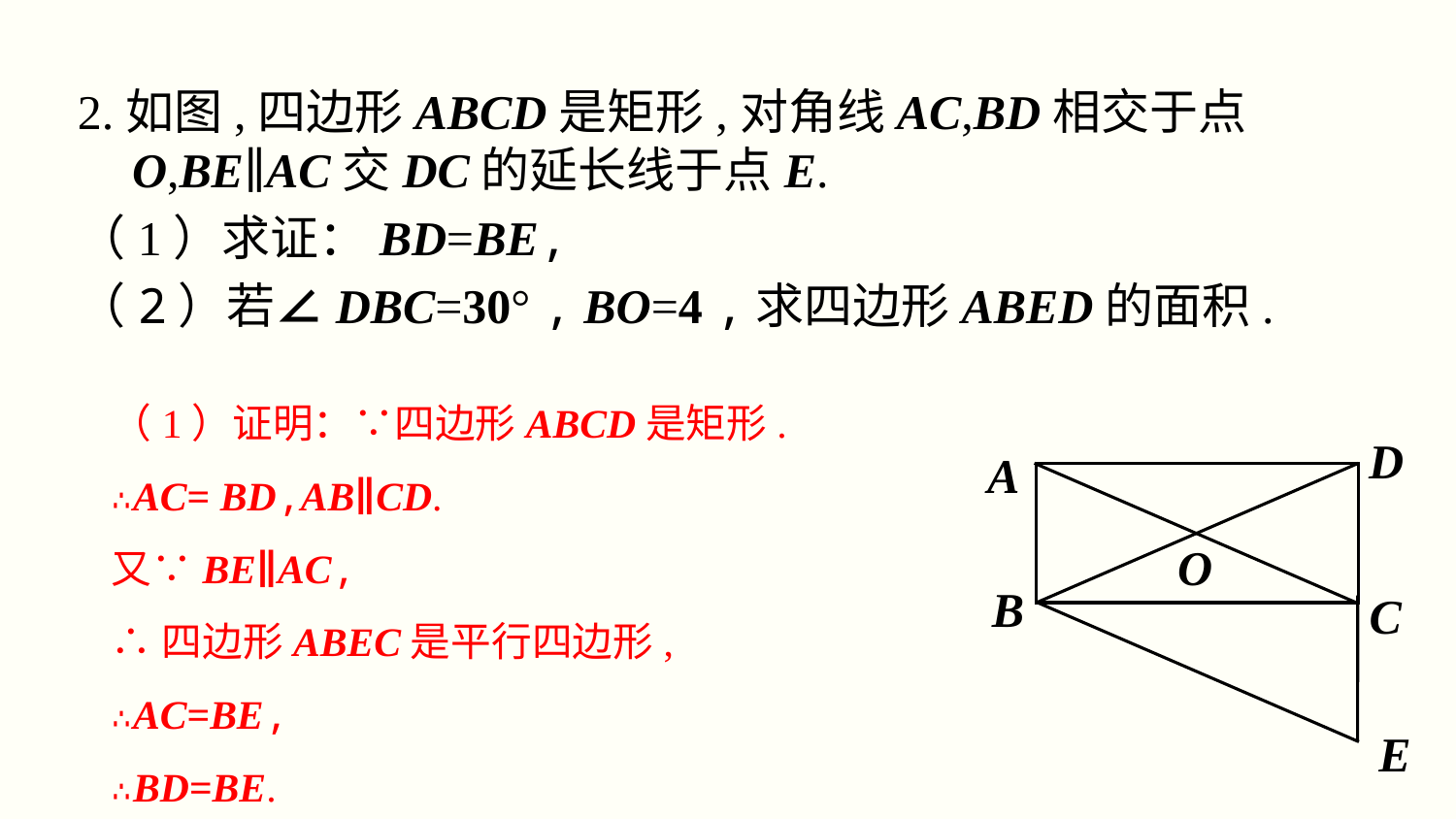

2.如图,四边形ABCD是矩形,对角线AC,BD相交于点O,BE∥AC交DC的延长线于点E.
（1）求证：BD=BE,
（2）若∠DBC=30° , BO=4 ,求四边形ABED的面积.
（1）证明：∵四边形ABCD是矩形.
∴AC= BD,AB∥CD.
又∵BE∥AC,
∴四边形ABEC是平行四边形,
∴AC=BE,
∴BD=BE.
D
A

O
B
C

E